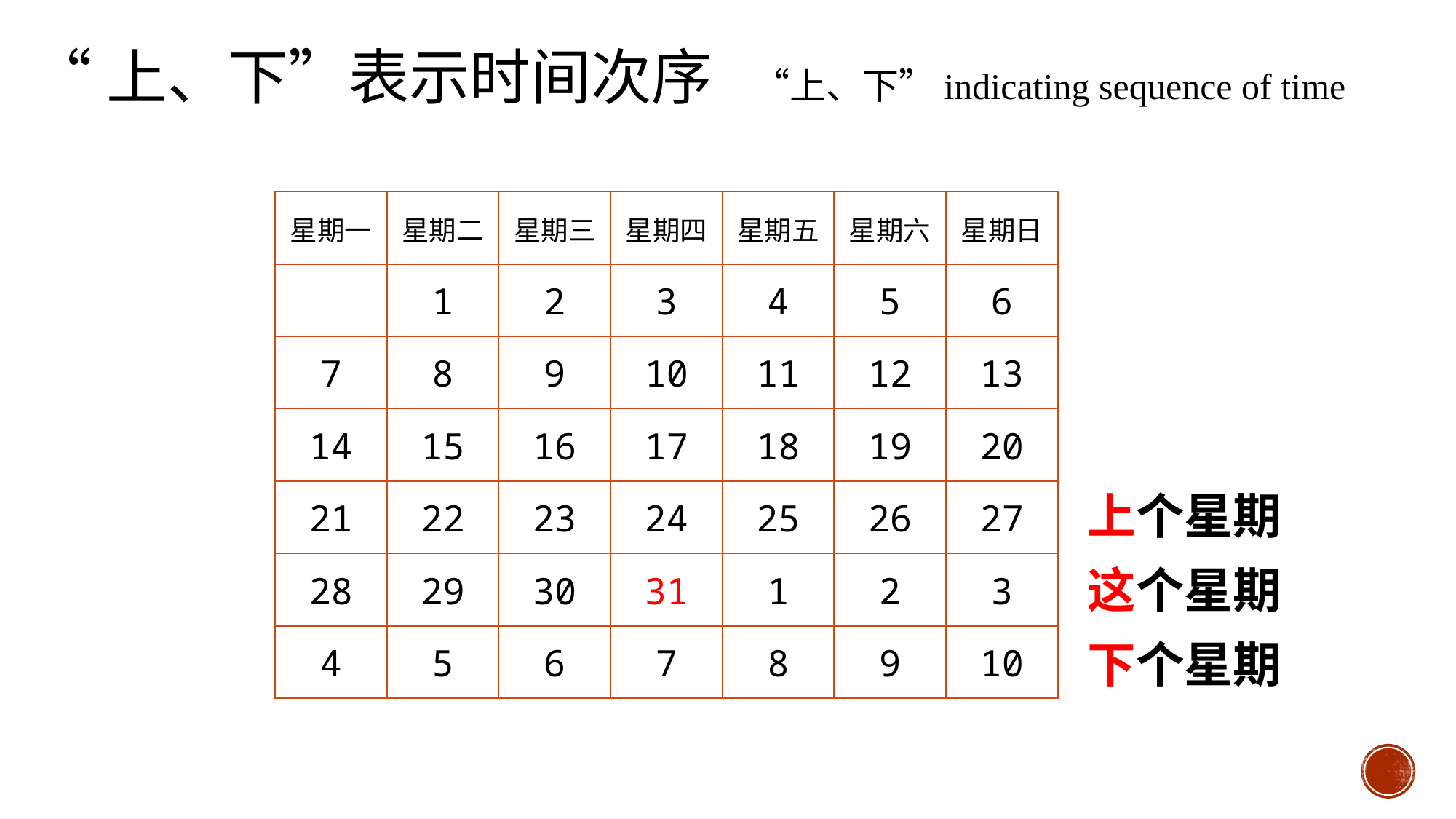

“上、下”表示时间次序   “上、下”indicating sequence of time
| 星期一 | 星期二 | 星期三 | 星期四 | 星期五 | 星期六 | 星期日 |
| --- | --- | --- | --- | --- | --- | --- |
|  | 1 | 2 | 3 | 4 | 5 | 6 |
| 7 | 8 | 9 | 10 | 11 | 12 | 13 |
| 14 | 15 | 16 | 17 | 18 | 19 | 20 |
| 21 | 22 | 23 | 24 | 25 | 26 | 27 |
| 28 | 29 | 30 | 31 | 1 | 2 | 3 |
| 4 | 5 | 6 | 7 | 8 | 9 | 10 |
上个星期
这个星期
下个星期